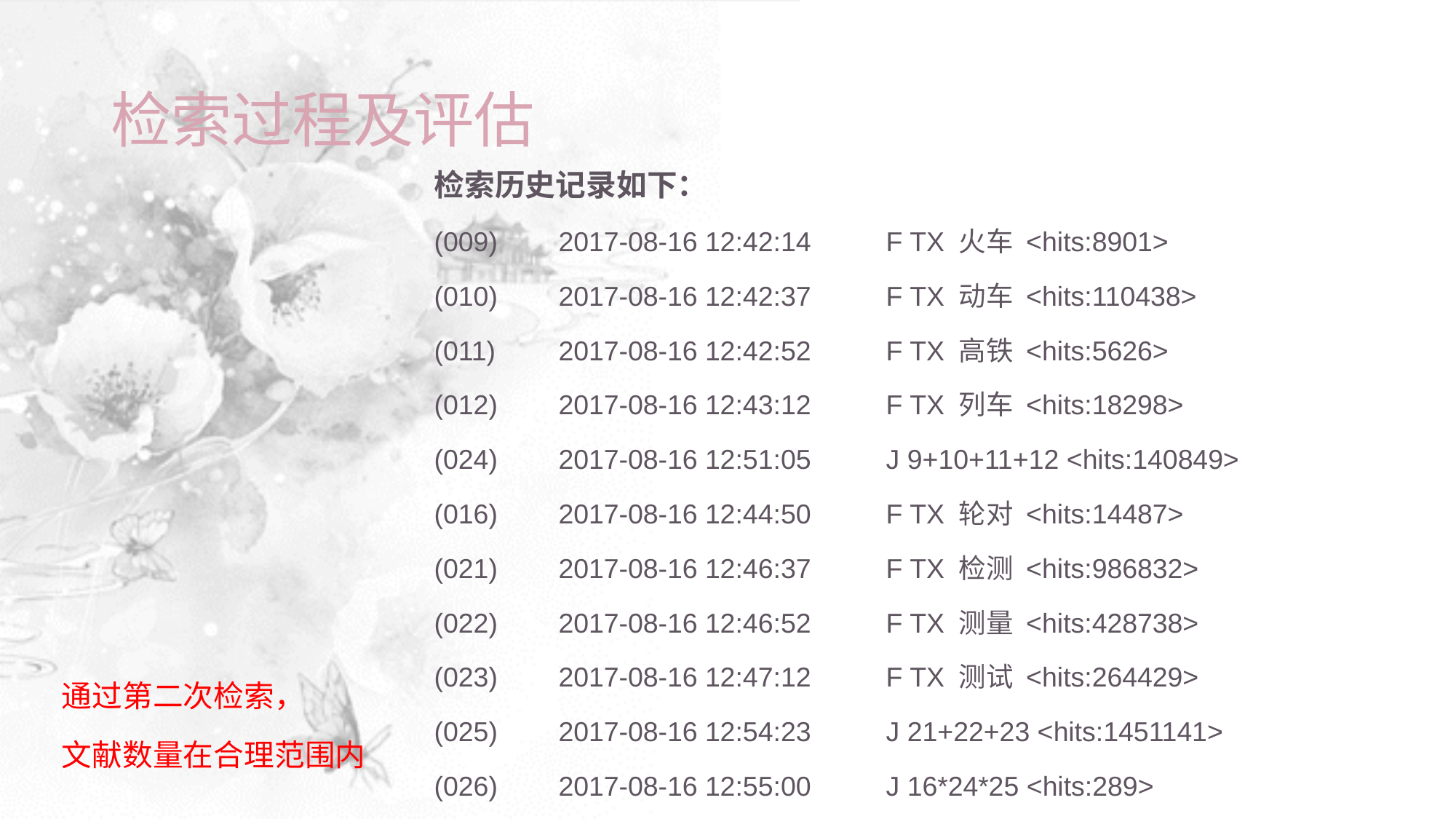

# 检索过程及评估
检索历史记录如下：
(009)	  2017-08-16 12:42:14	  F TX 火车 <hits:8901>
(010)	  2017-08-16 12:42:37	  F TX 动车 <hits:110438>
(011)	  2017-08-16 12:42:52	  F TX 高铁 <hits:5626>
(012)	  2017-08-16 12:43:12	  F TX 列车 <hits:18298>
(024)	  2017-08-16 12:51:05	  J 9+10+11+12 <hits:140849>
(016)	  2017-08-16 12:44:50	  F TX 轮对 <hits:14487>
(021)	  2017-08-16 12:46:37	  F TX 检测 <hits:986832>
(022)	  2017-08-16 12:46:52	  F TX 测量 <hits:428738>
(023)	  2017-08-16 12:47:12	  F TX 测试 <hits:264429>
(025)	  2017-08-16 12:54:23	  J 21+22+23 <hits:1451141>
(026)	  2017-08-16 12:55:00	  J 16*24*25 <hits:289>
通过第二次检索，
文献数量在合理范围内